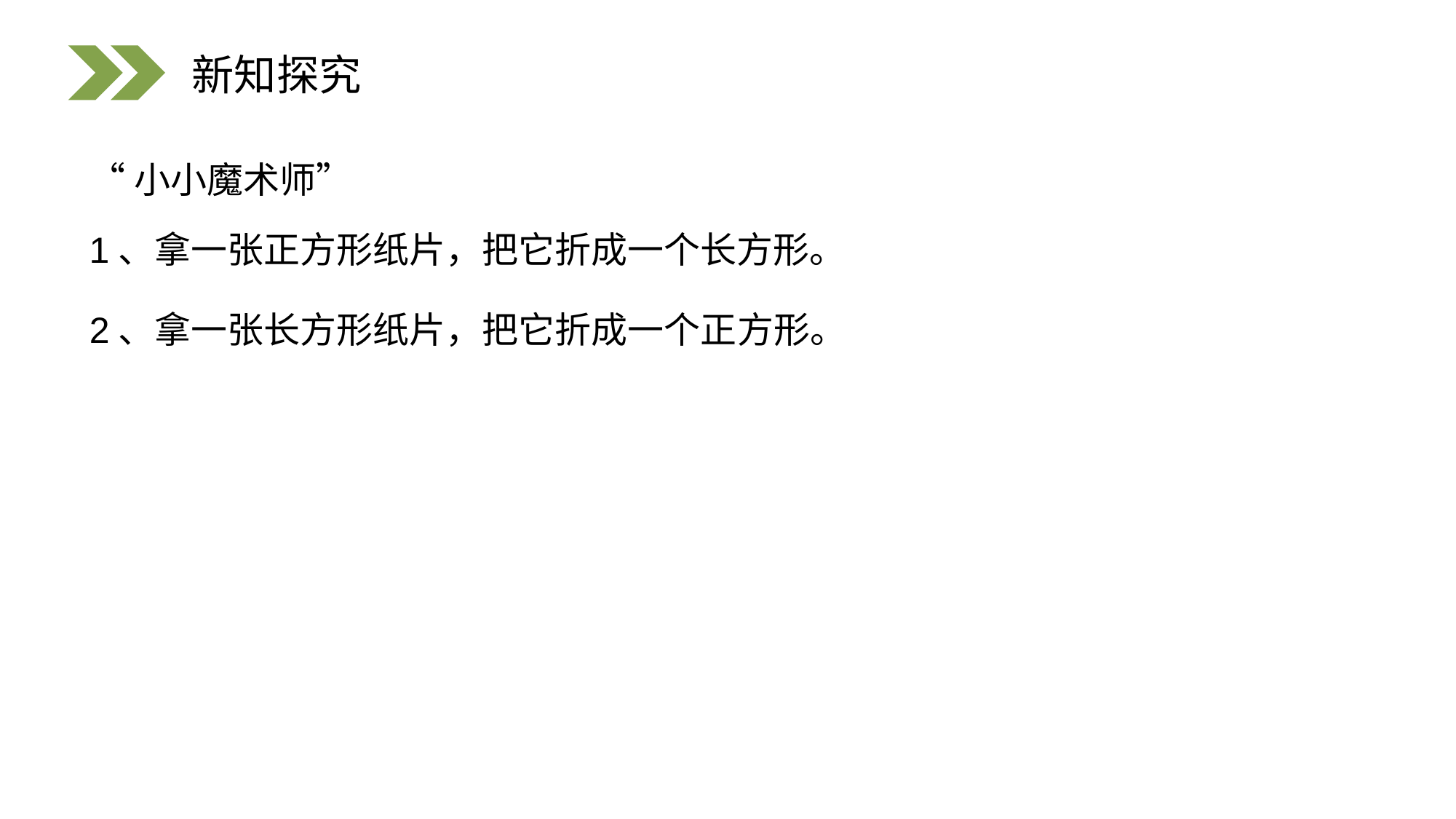

新知探究
“小小魔术师”
1、拿一张正方形纸片，把它折成一个长方形。
2、拿一张长方形纸片，把它折成一个正方形。